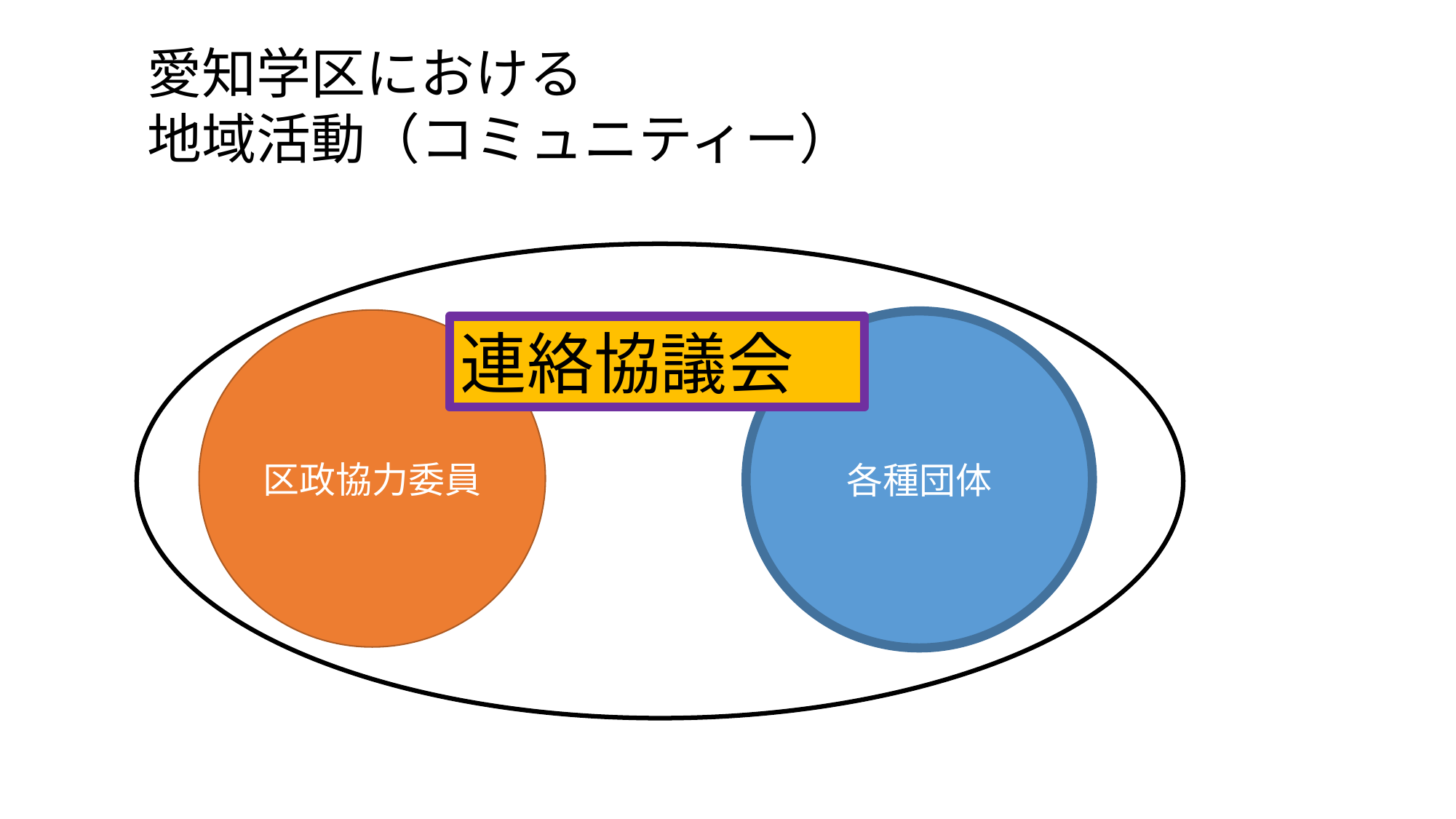

愛知学区における
地域活動（コミュニティー）

区政協力委員
各種団体
連絡協議会